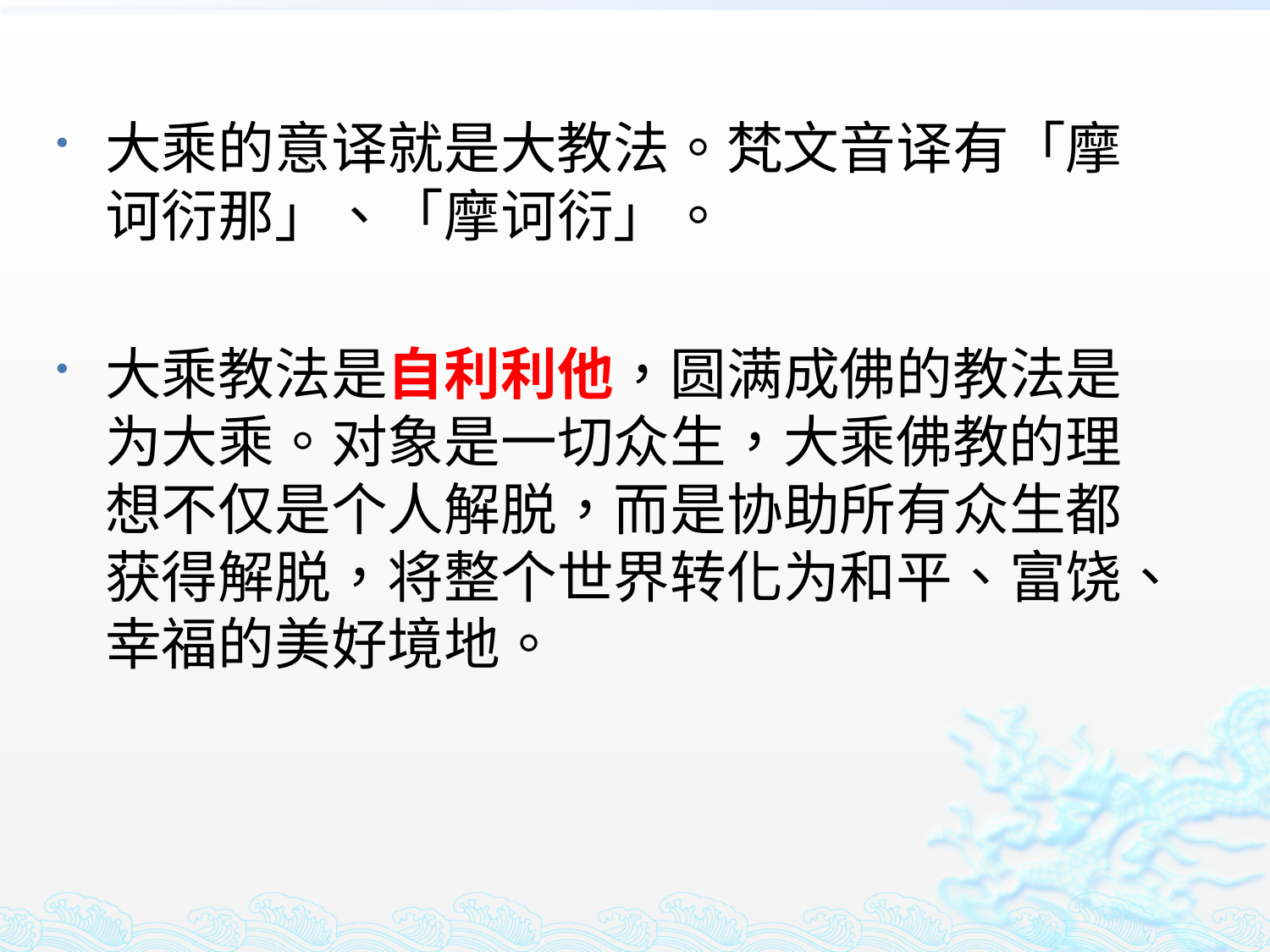

大乘的意译就是大教法。梵文音译有「摩诃衍那」、「摩诃衍」。

大乘教法是自利利他，圆满成佛的教法是为大乘。对象是一切众生，大乘佛教的理想不仅是个人解脱，而是协助所有众生都获得解脱，将整个世界转化为和平、富饶、幸福的美好境地。